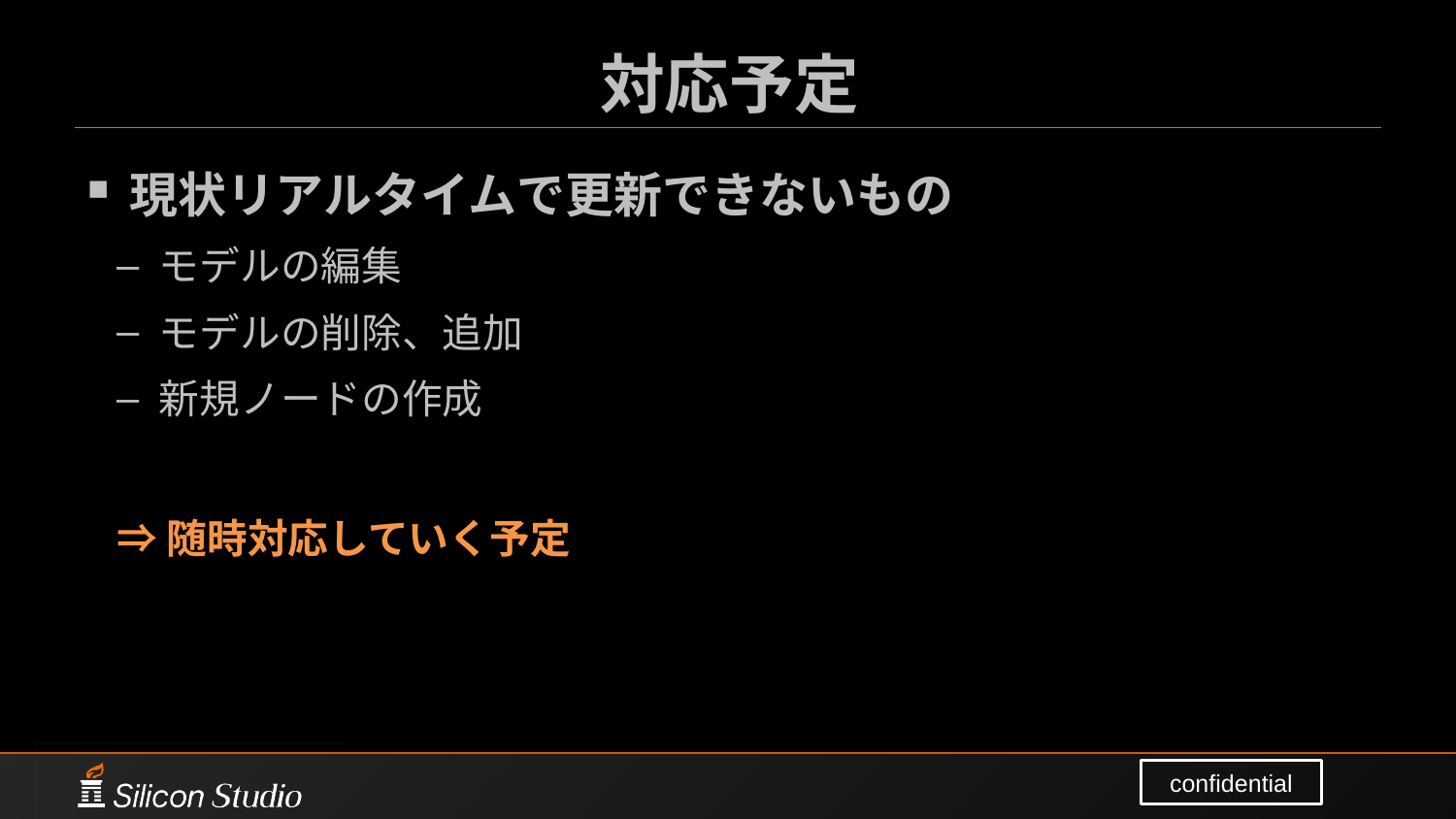

# 対応予定
現状リアルタイムで更新できないもの
モデルの編集
モデルの削除、追加
新規ノードの作成

⇒随時対応していく予定